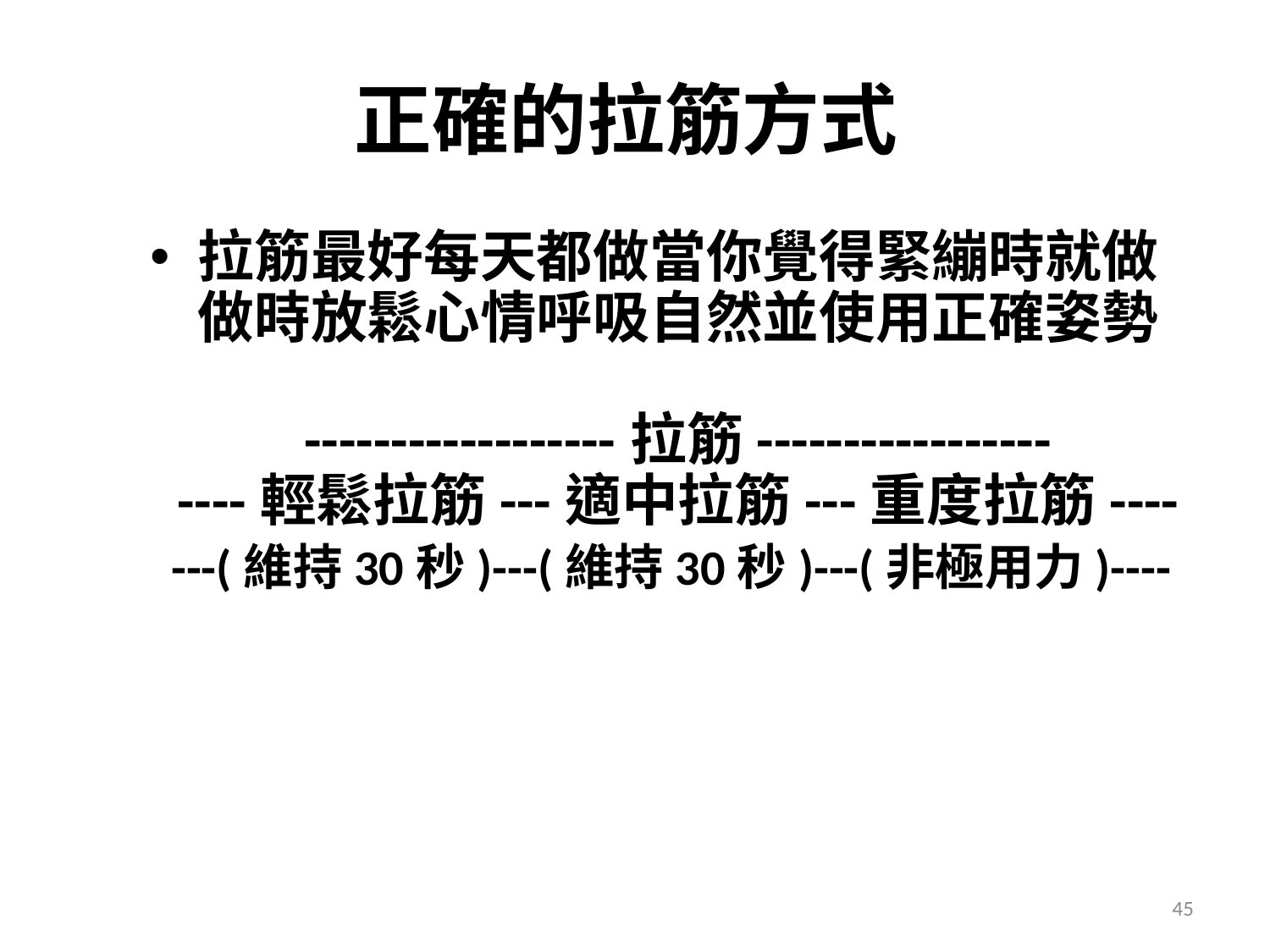

# 正確的拉筋方式
拉筋最好每天都做當你覺得緊繃時就做
做時放鬆心情呼吸自然並使用正確姿勢
------------------拉筋-----------------
----輕鬆拉筋---適中拉筋---重度拉筋----
   ---(維持30秒)---(維持30秒)---(非極用力)----

45